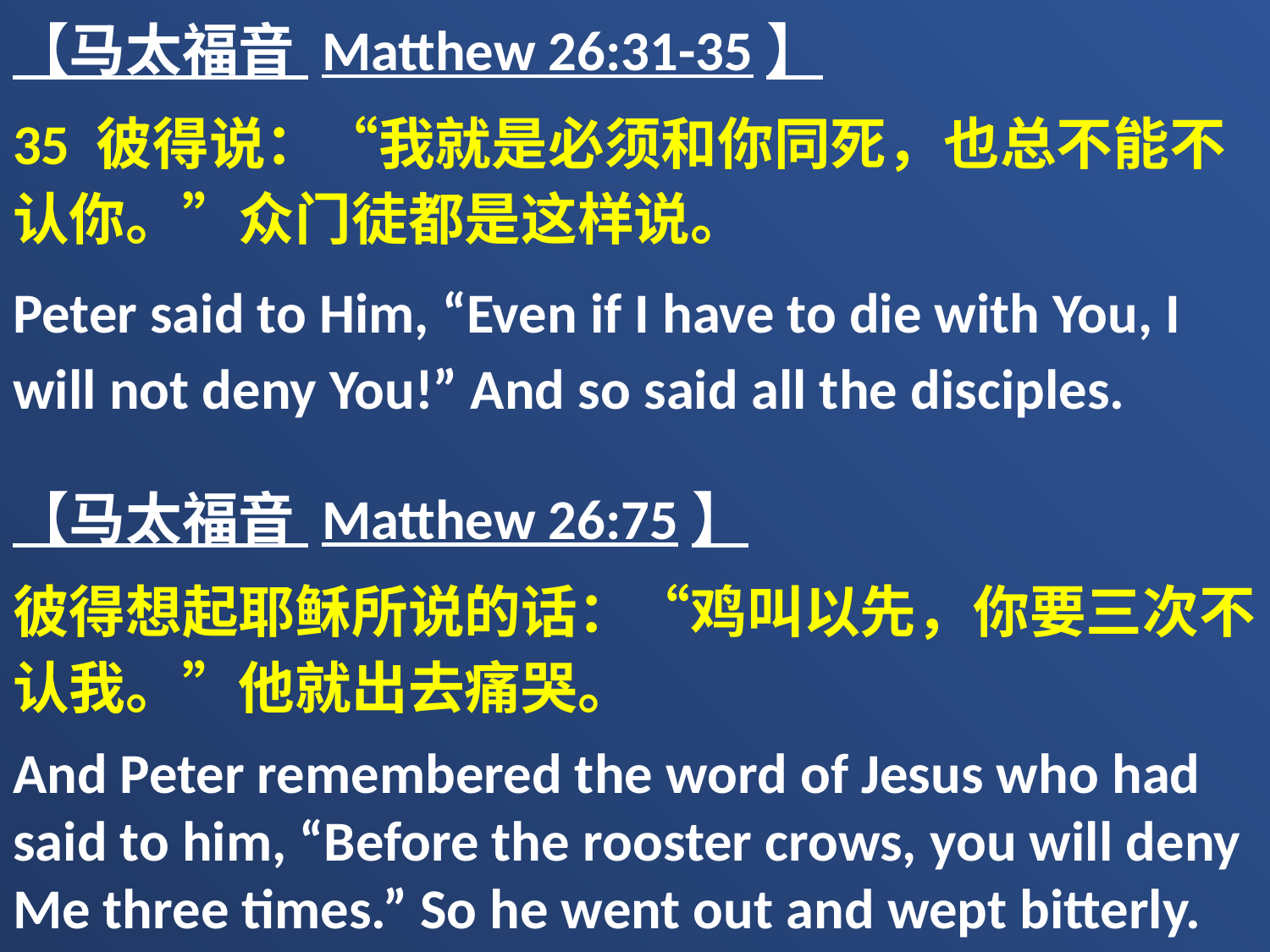

【马太福音 Matthew 26:31-35】
35 彼得说：“我就是必须和你同死，也总不能不认你。”众门徒都是这样说。
Peter said to Him, “Even if I have to die with You, I will not deny You!” And so said all the disciples.

【马太福音 Matthew 26:75】
彼得想起耶稣所说的话：“鸡叫以先，你要三次不认我。”他就出去痛哭。
And Peter remembered the word of Jesus who had said to him, “Before the rooster crows, you will deny Me three times.” So he went out and wept bitterly.